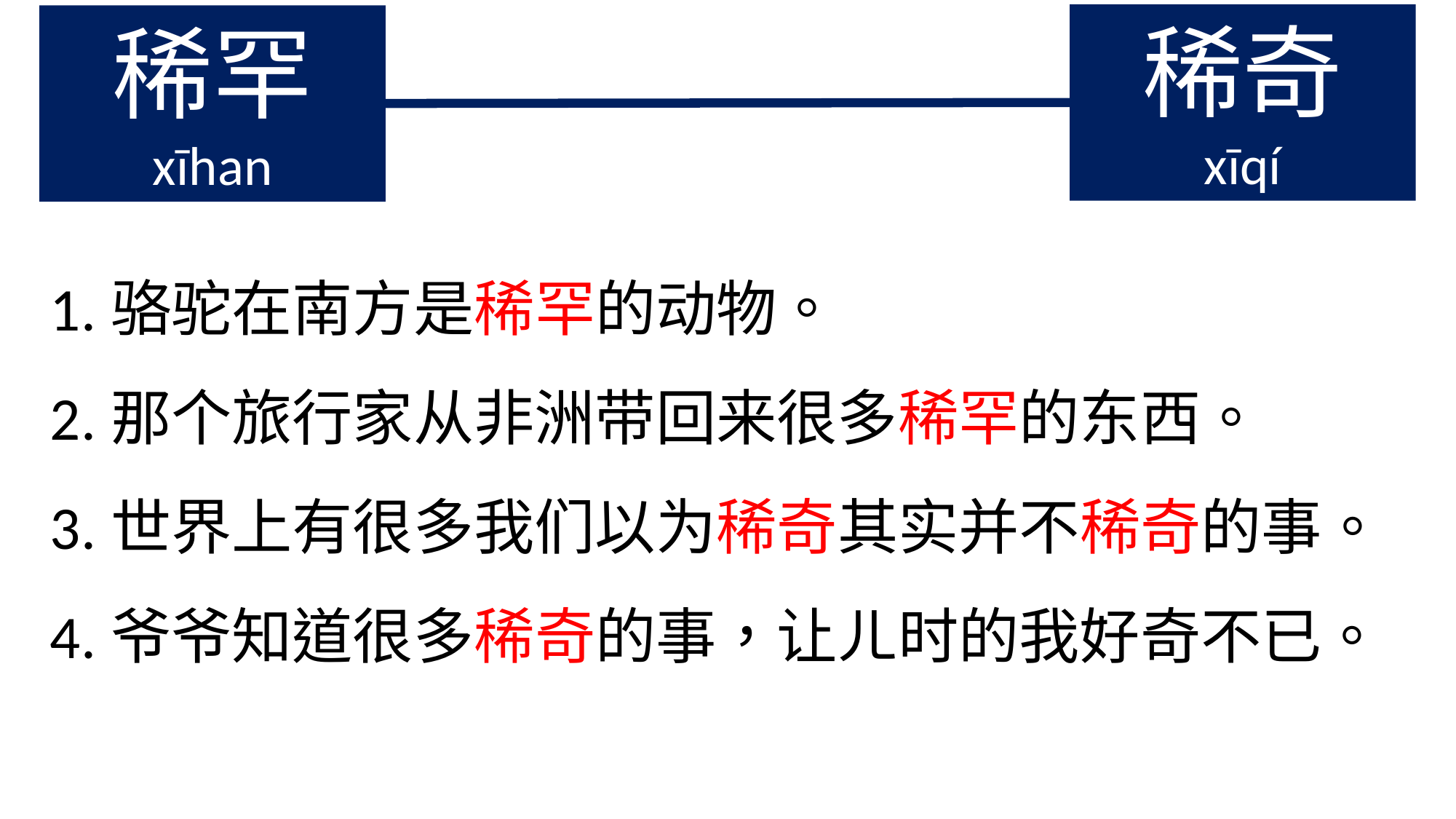

稀奇
xīqí
稀罕
xīhan
1.骆驼在南方是稀罕的动物。
2.那个旅行家从非洲带回来很多稀罕的东西。
3.世界上有很多我们以为稀奇其实并不稀奇的事。
4.爷爷知道很多稀奇的事，让ㄦ时的我好奇不已。